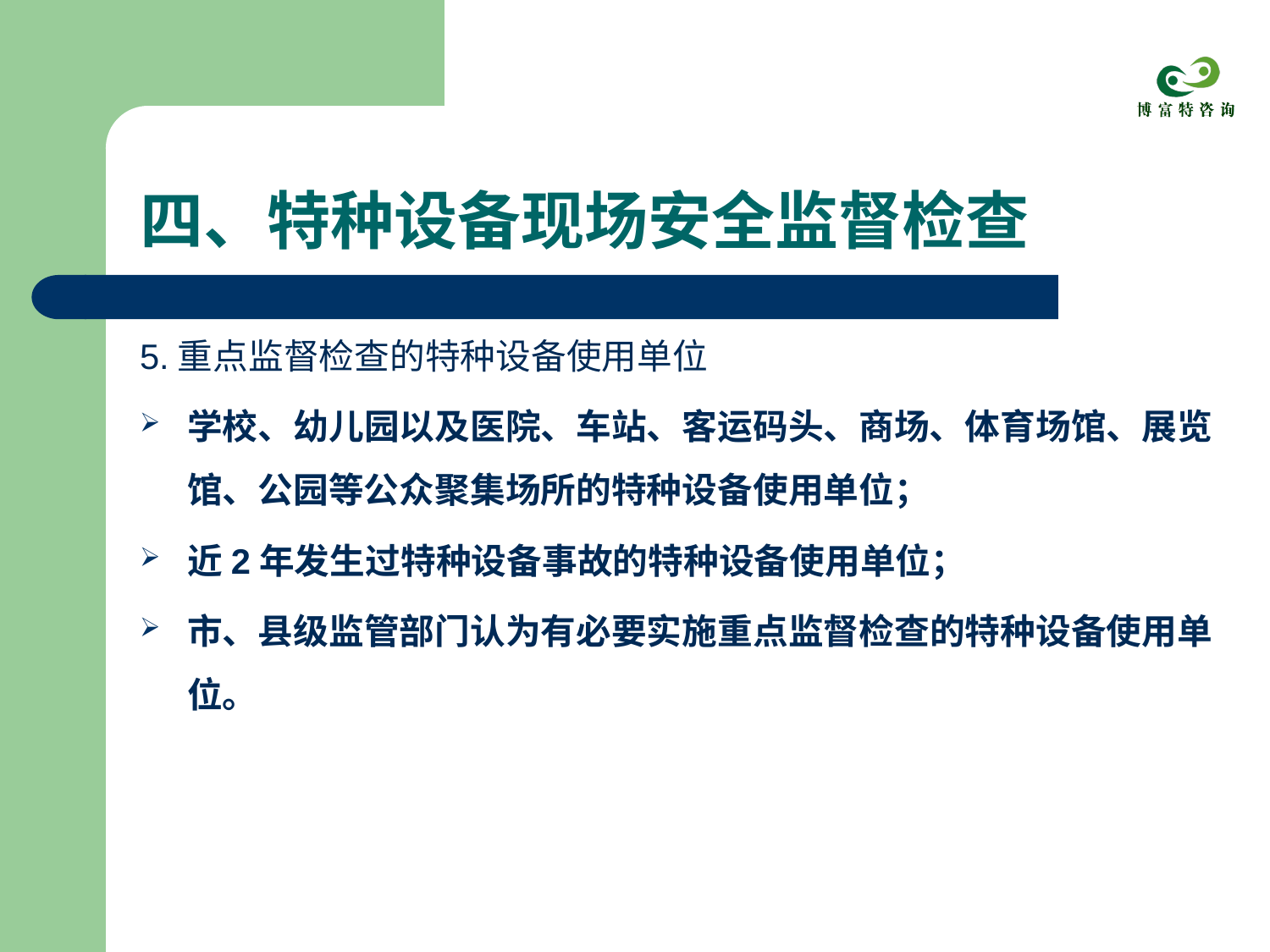

# 四、特种设备现场安全监督检查
5.重点监督检查的特种设备使用单位
学校、幼儿园以及医院、车站、客运码头、商场、体育场馆、展览馆、公园等公众聚集场所的特种设备使用单位；
近2年发生过特种设备事故的特种设备使用单位；
市、县级监管部门认为有必要实施重点监督检查的特种设备使用单位。